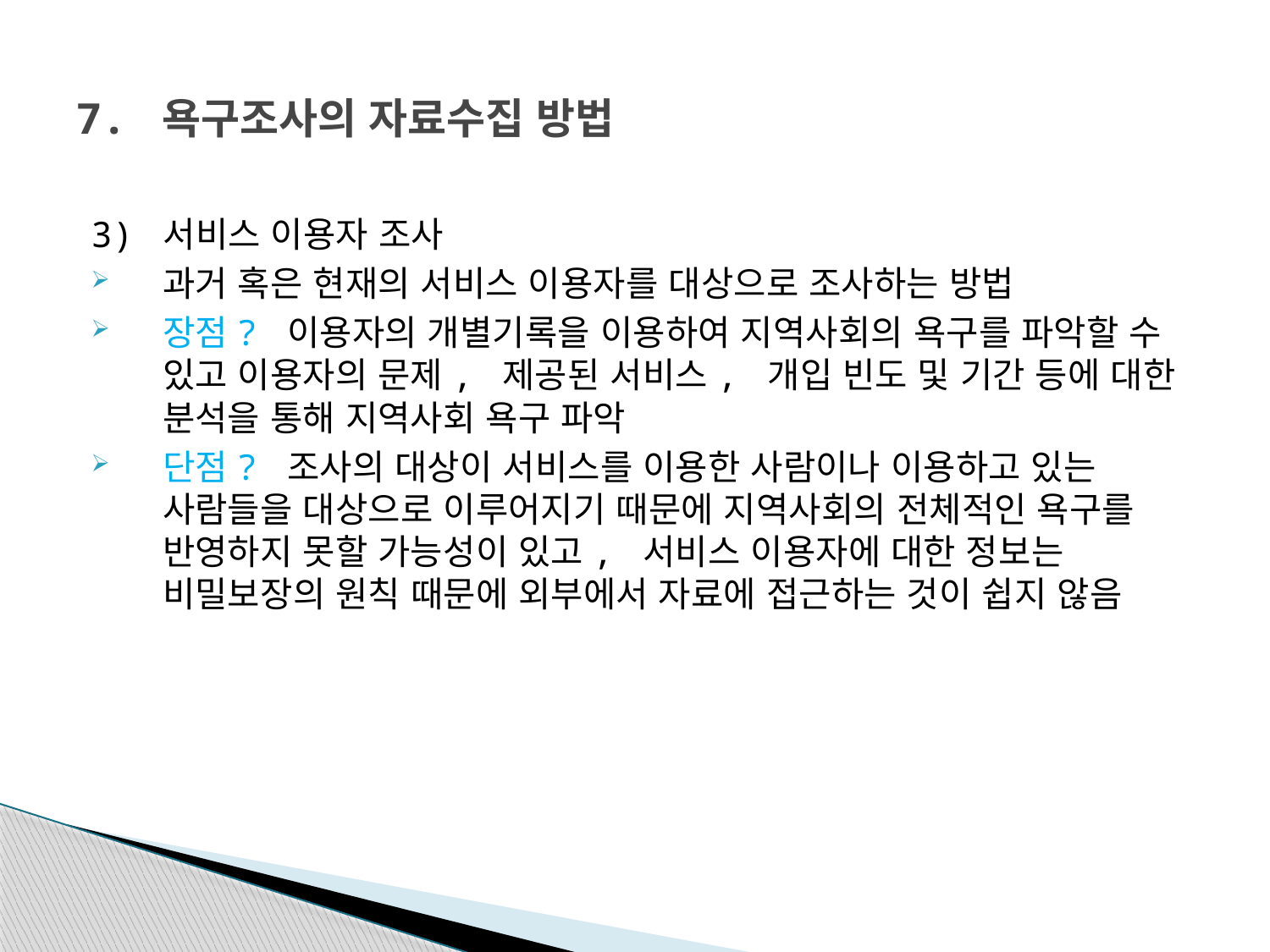

# 7. 욕구조사의 자료수집 방법
3) 서비스 이용자 조사
과거 혹은 현재의 서비스 이용자를 대상으로 조사하는 방법
장점? 이용자의 개별기록을 이용하여 지역사회의 욕구를 파악할 수 있고 이용자의 문제, 제공된 서비스, 개입 빈도 및 기간 등에 대한 분석을 통해 지역사회 욕구 파악
단점? 조사의 대상이 서비스를 이용한 사람이나 이용하고 있는 사람들을 대상으로 이루어지기 때문에 지역사회의 전체적인 욕구를 반영하지 못할 가능성이 있고, 서비스 이용자에 대한 정보는 비밀보장의 원칙 때문에 외부에서 자료에 접근하는 것이 쉽지 않음